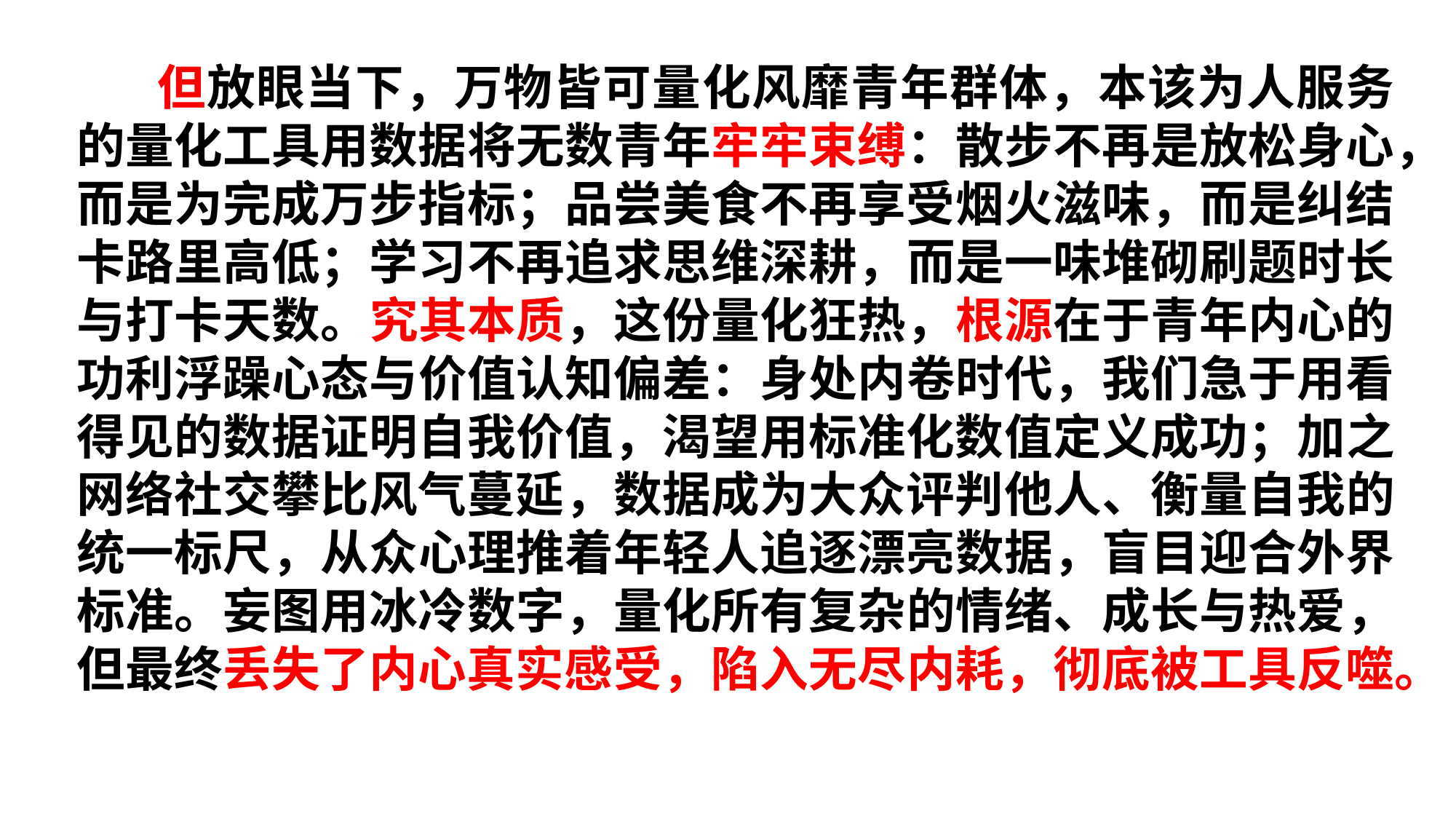

但放眼当下，万物皆可量化风靡青年群体，本该为人服务的量化工具用数据将无数青年牢牢束缚：散步不再是放松身心，而是为完成万步指标；品尝美食不再享受烟火滋味，而是纠结卡路里高低；学习不再追求思维深耕，而是一味堆砌刷题时长与打卡天数。究其本质，这份量化狂热，根源在于青年内心的功利浮躁心态与价值认知偏差：身处内卷时代，我们急于用看得见的数据证明自我价值，渴望用标准化数值定义成功；加之网络社交攀比风气蔓延，数据成为大众评判他人、衡量自我的统一标尺，从众心理推着年轻人追逐漂亮数据，盲目迎合外界标准。妄图用冰冷数字，量化所有复杂的情绪、成长与热爱，但最终丢失了内心真实感受，陷入无尽内耗，彻底被工具反噬。